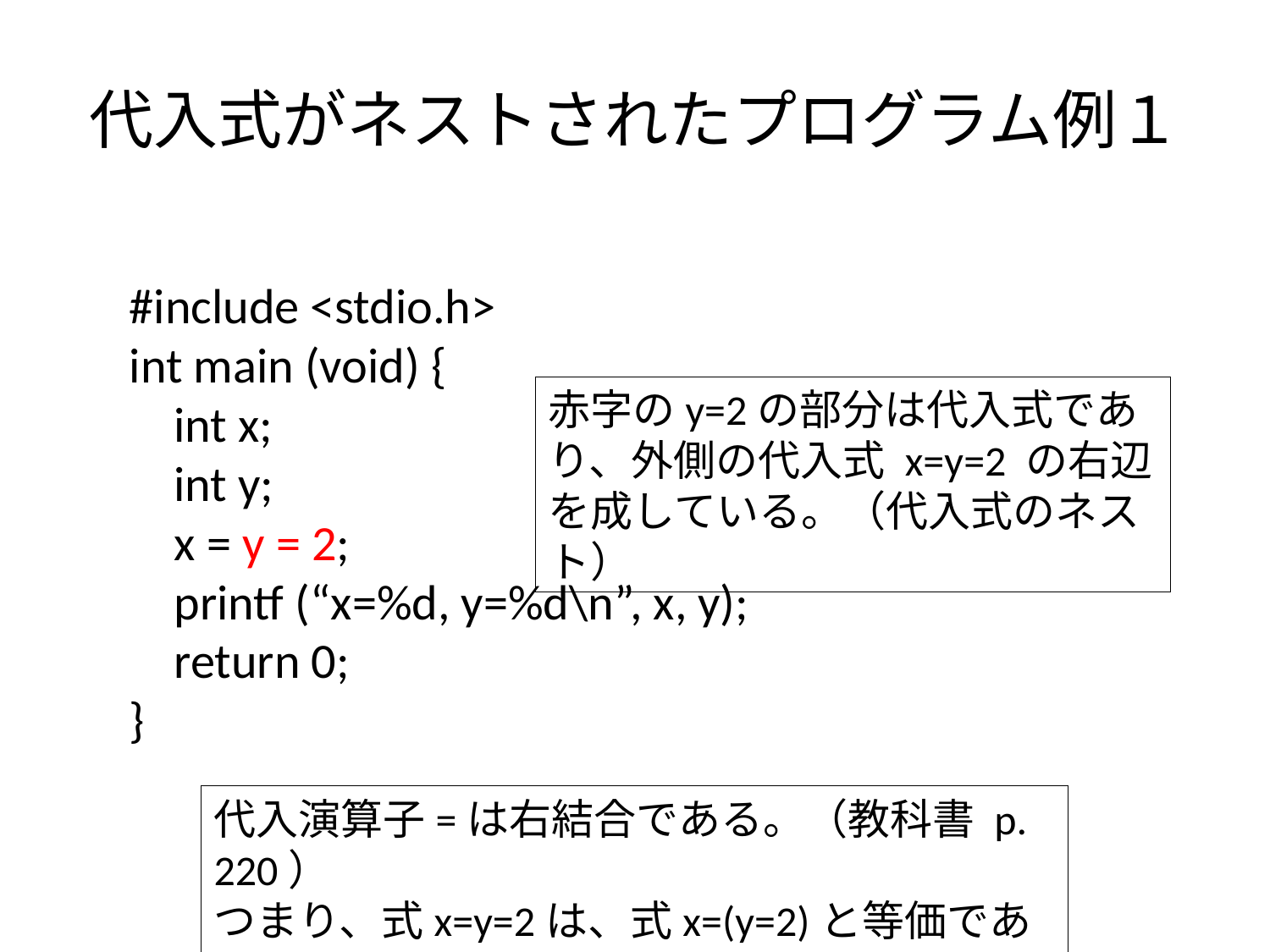

# 代入式がネストされたプログラム例１
#include <stdio.h>
int main (void) {
    int x;
    int y;
    x = y = 2;
    printf (“x=%d, y=%d\n”, x, y);
    return 0;
}
赤字のy=2の部分は代入式であり、外側の代入式 x=y=2 の右辺を成している。（代入式のネスト）
代入演算子=は右結合である。（教科書 p. 220）
つまり、式x=y=2は、式x=(y=2)と等価である。